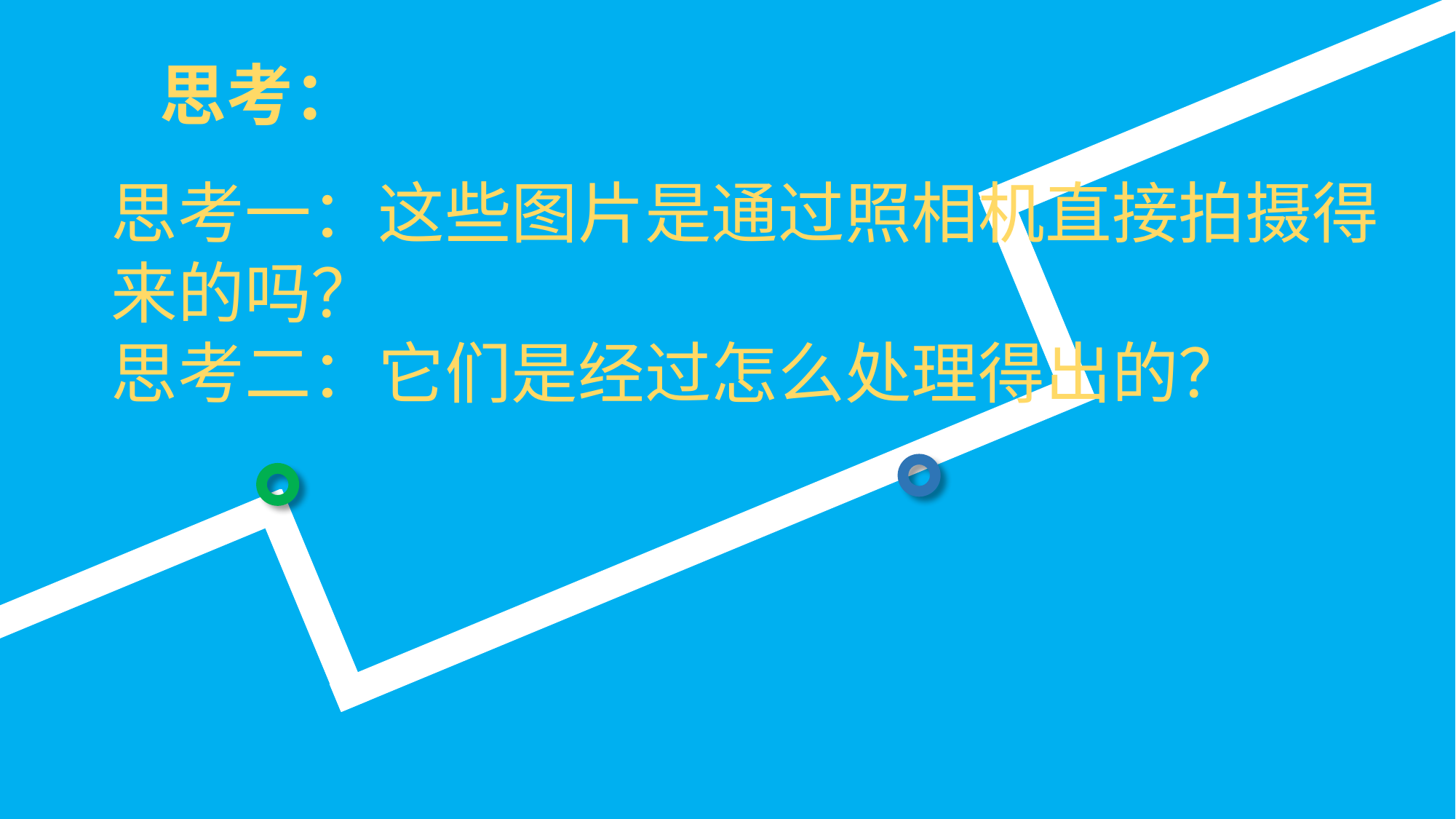

思考：
C
思考一：这些图片是通过照相机直接拍摄得
来的吗？
思考二：它们是经过怎么处理得出的？

C

C
C
C
C

C
C
C